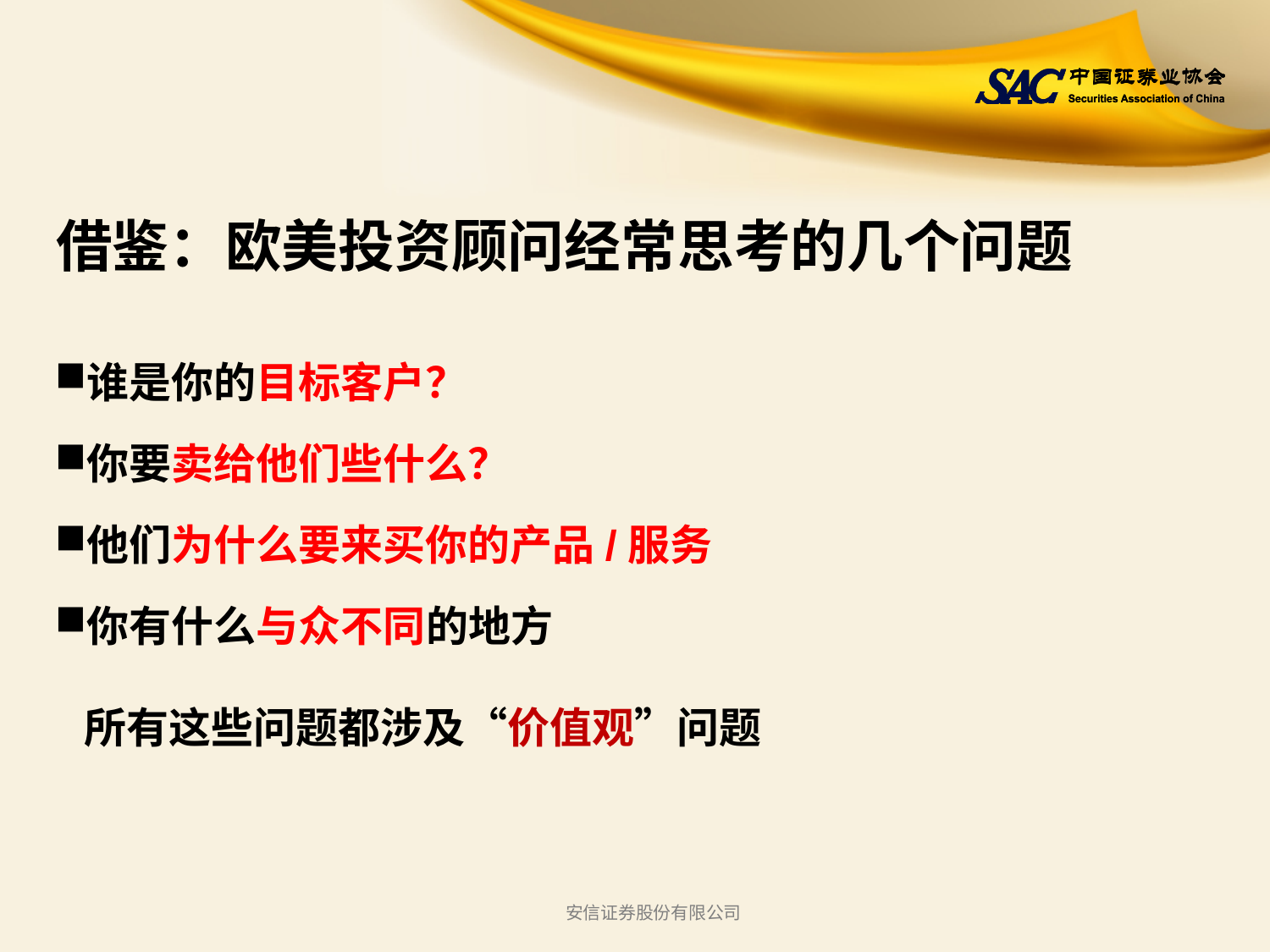

# 借鉴：欧美投资顾问经常思考的几个问题
谁是你的目标客户？
你要卖给他们些什么？
他们为什么要来买你的产品/服务
你有什么与众不同的地方
  所有这些问题都涉及“价值观”问题